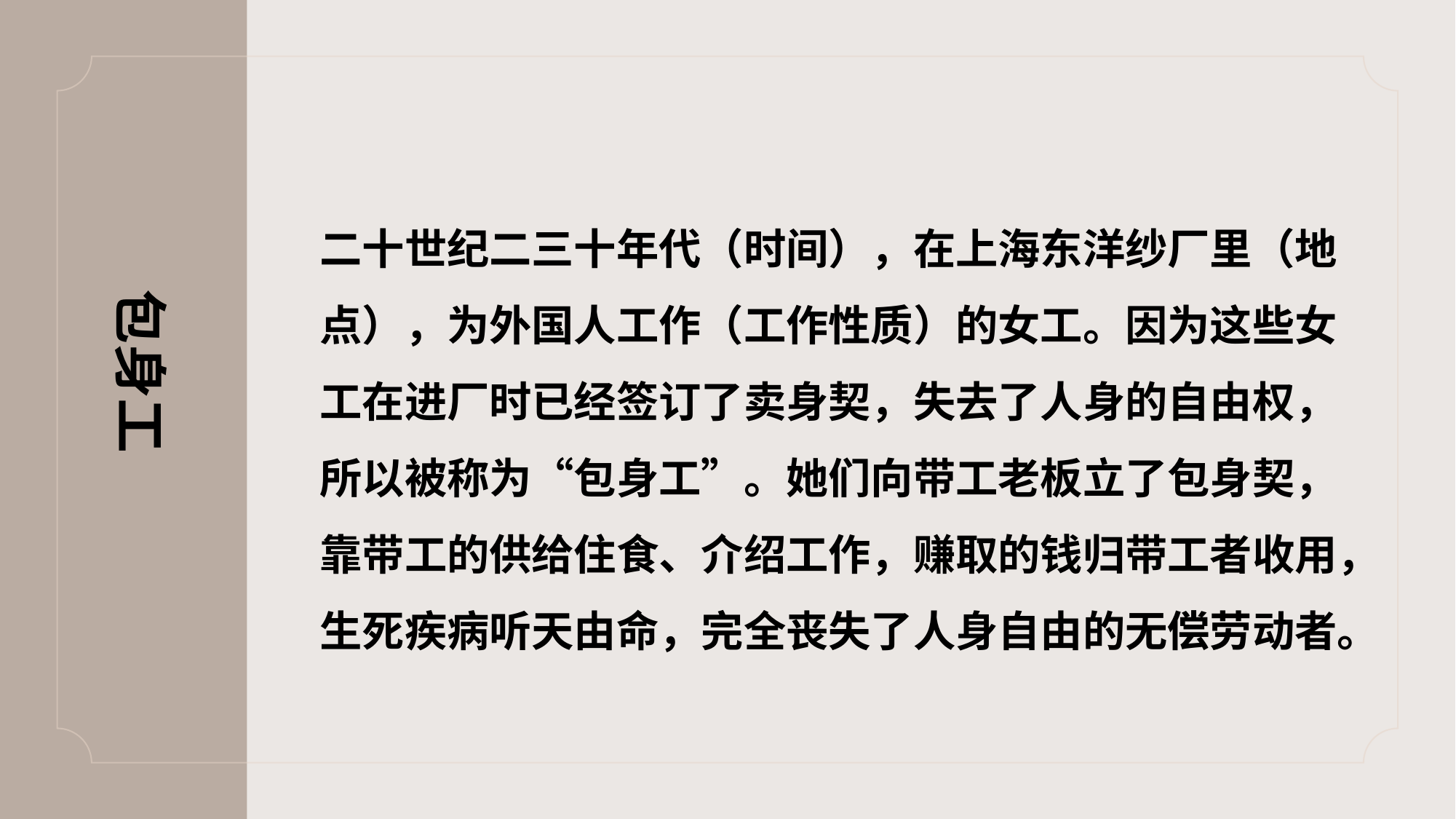

二十世纪二三十年代（时间），在上海东洋纱厂里（地点），为外国人工作（工作性质）的女工。因为这些女工在进厂时已经签订了卖身契，失去了人身的自由权，所以被称为“包身工”。她们向带工老板立了包身契，靠带工的供给住食、介绍工作，赚取的钱归带工者收用，生死疾病听天由命，完全丧失了人身自由的无偿劳动者。
包身工